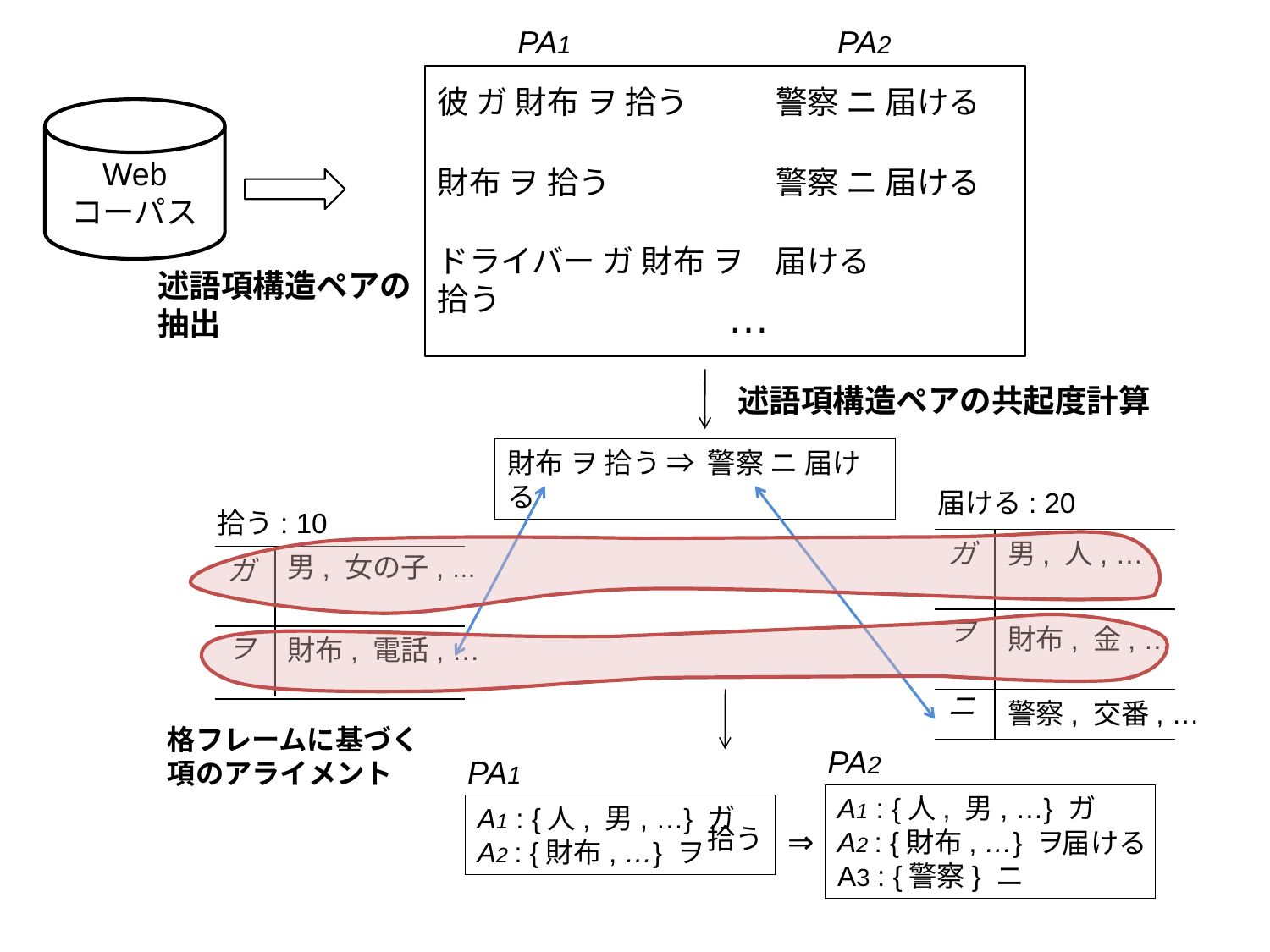

PA1
PA2

彼 ガ 財布 ヲ 拾う
警察 ニ 届ける
Web
コーパス

財布 ヲ 拾う
警察 ニ 届ける
ドライバー ガ 財布 ヲ 拾う
届ける
述語項構造ペアの
抽出
…
述語項構造ペアの共起度計算
財布 ヲ 拾う ⇒  警察 ニ 届ける
届ける: 20
ガ
男, 人, …
ヲ
財布, 金, …
ニ
警察, 交番, …
拾う: 10
男, 女の子, …
ガ
ヲ
財布, 電話, …

格フレームに基づく
項のアライメント
PA2
PA1
A1 : {人, 男, …} ガ
A2 : {財布, …} ヲ
A3 : {警察} ニ
A1 : {人, 男, …} ガ
A2 : {財布, …} ヲ
拾う
⇒
届ける